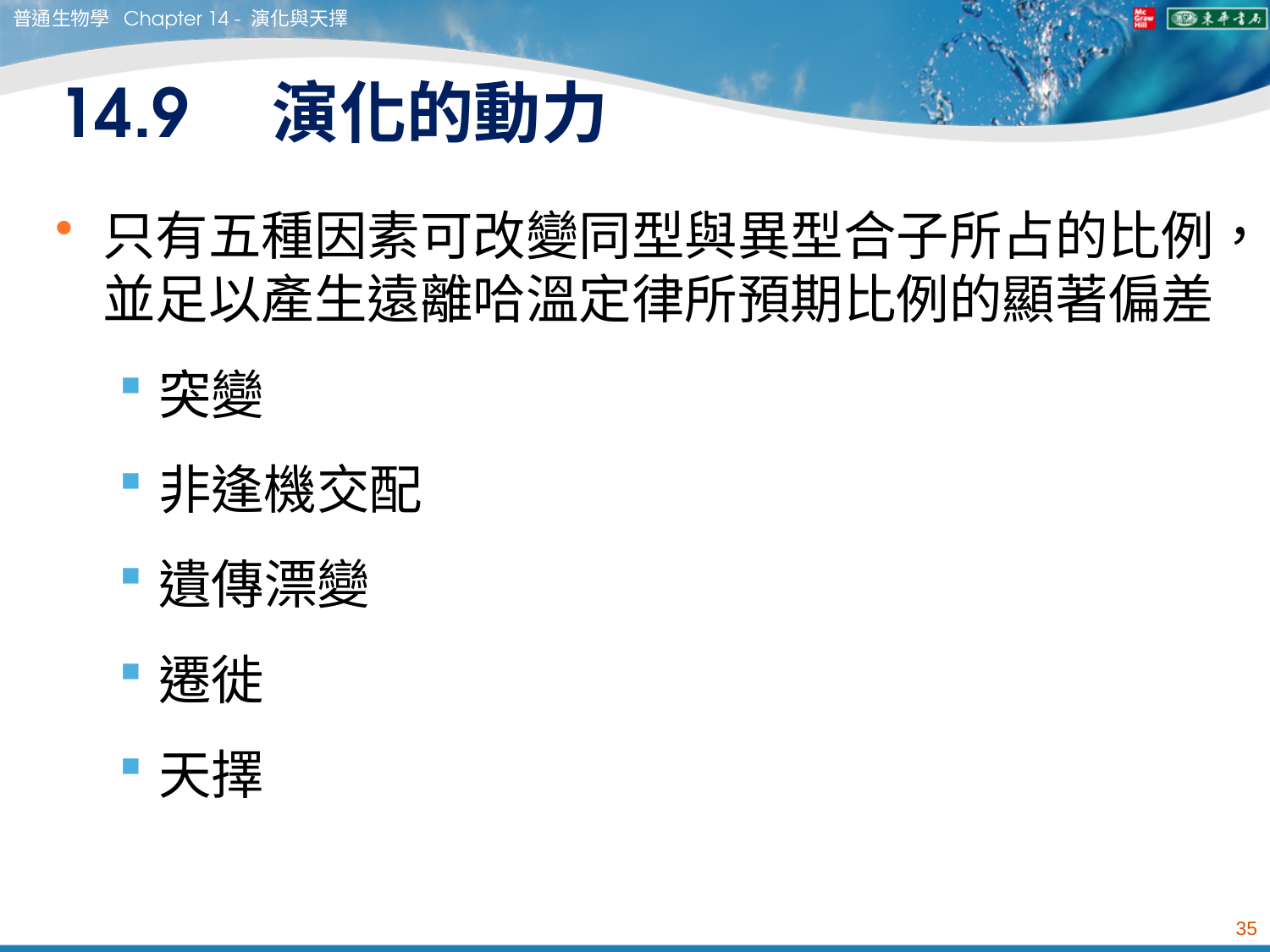

普通生物學  Chapter 14 - 演化與天擇
# 14.9　演化的動力
只有五種因素可改變同型與異型合子所占的比例，並足以產生遠離哈溫定律所預期比例的顯著偏差
突變
非逢機交配
遺傳漂變
遷徙
天擇
35